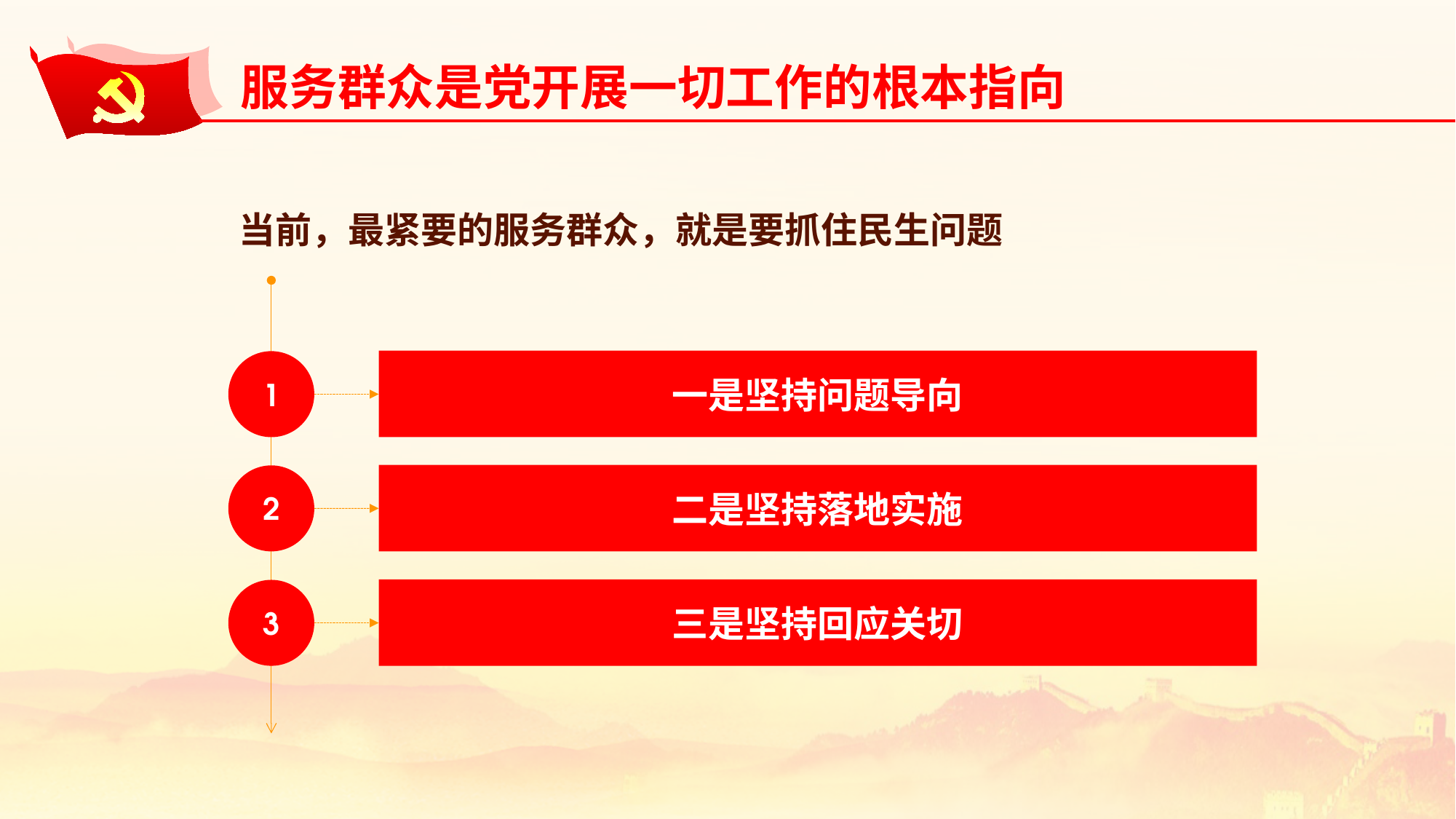

服务群众是党开展一切工作的根本指向
当前，最紧要的服务群众，就是要抓住民生问题
一是坚持问题导向
1
二是坚持落地实施
2
三是坚持回应关切
3
延时符（正式讲课时请删除）